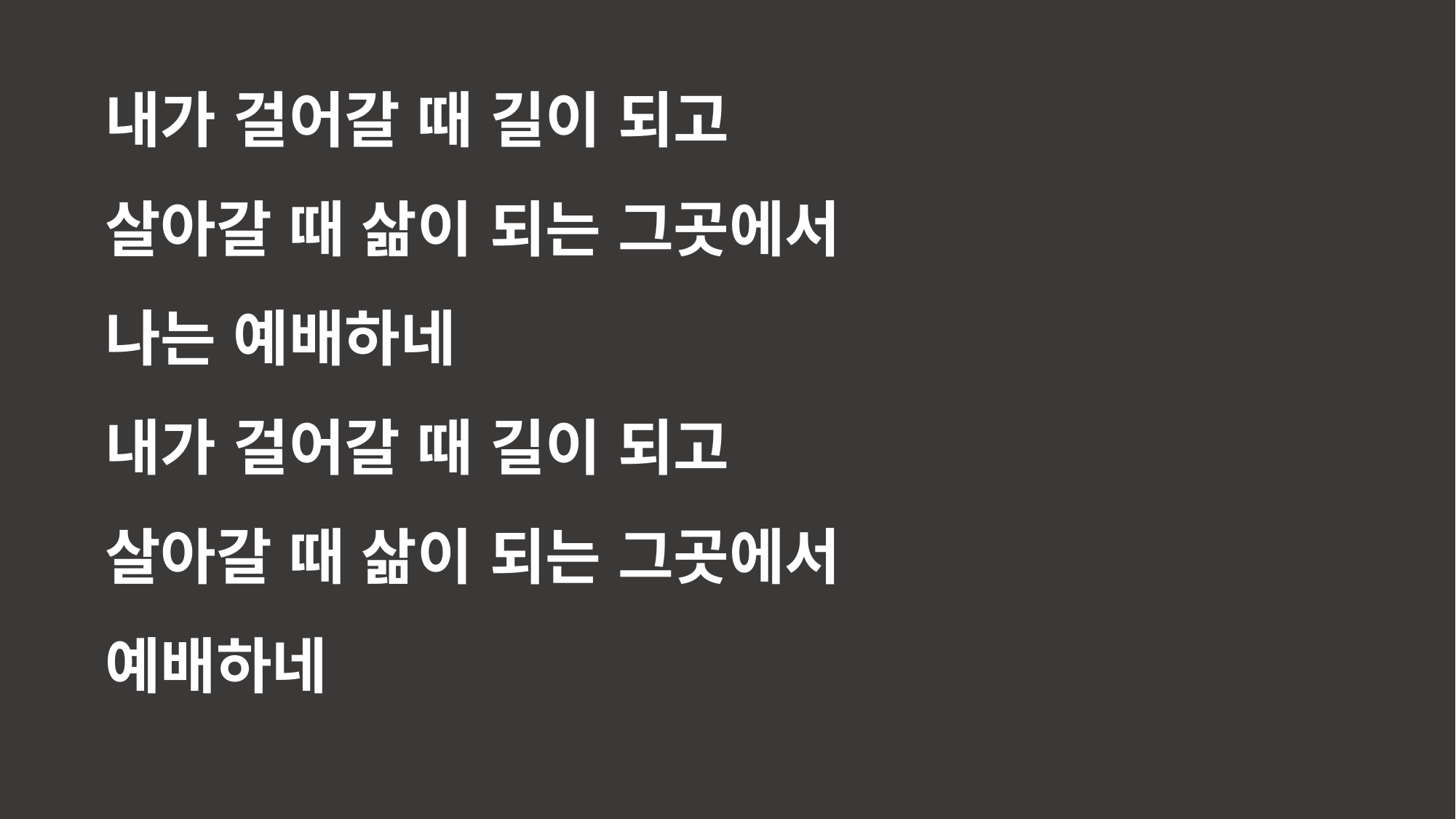

내가 걸어갈 때 길이 되고
살아갈 때 삶이 되는 그곳에서
나는 예배하네
내가 걸어갈 때 길이 되고
살아갈 때 삶이 되는 그곳에서
예배하네